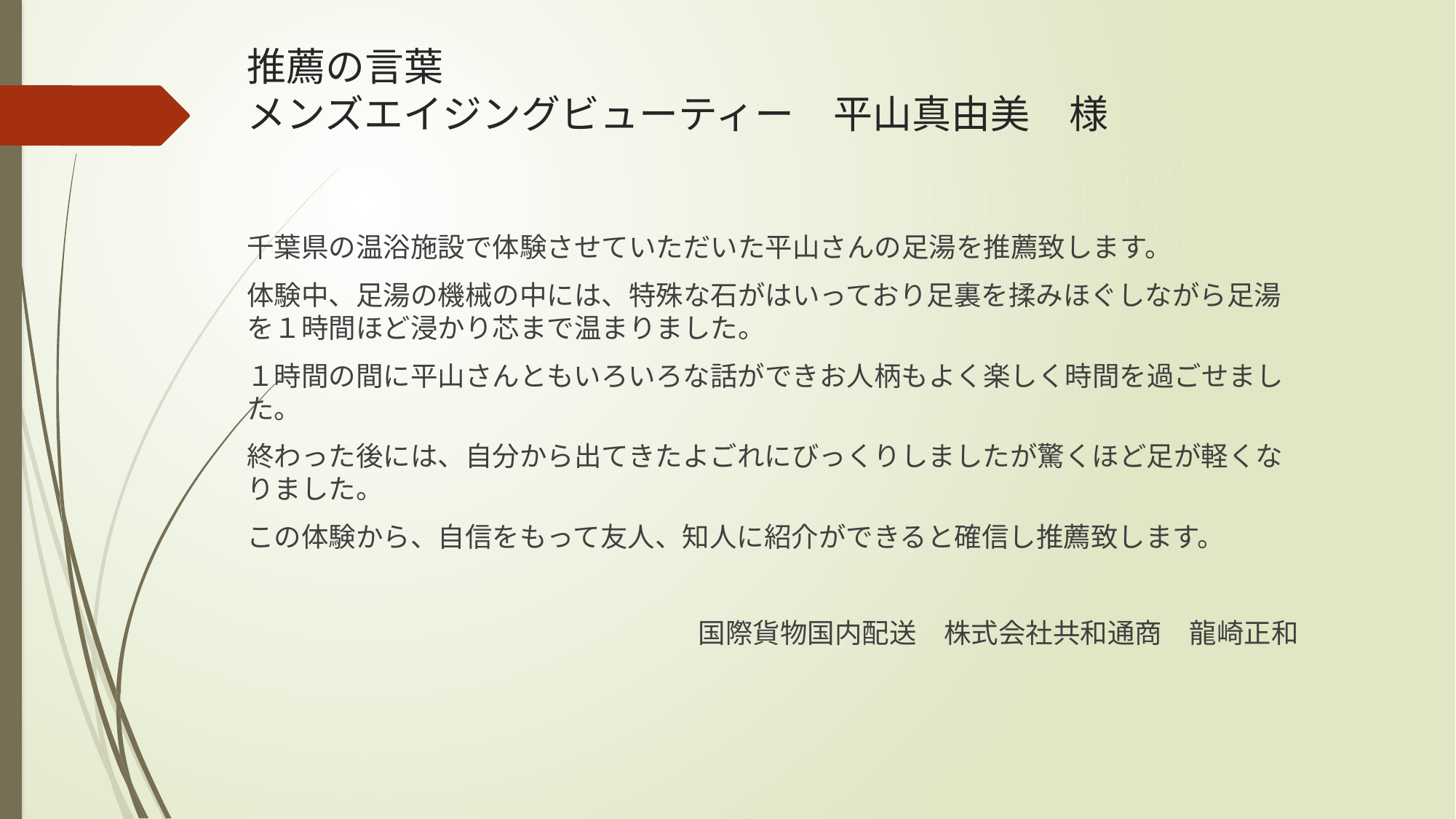

# 推薦の言葉 メンズエイジングビューティー　平山真由美　様

千葉県の温浴施設で体験させていただいた平山さんの足湯を推薦致します。
体験中、足湯の機械の中には、特殊な石がはいっており足裏を揉みほぐしながら足湯を１時間ほど浸かり芯まで温まりました。
１時間の間に平山さんともいろいろな話ができお人柄もよく楽しく時間を過ごせました。
終わった後には、自分から出てきたよごれにびっくりしましたが驚くほど足が軽くなりました。
この体験から、自信をもって友人、知人に紹介ができると確信し推薦致します。

国際貨物国内配送　株式会社共和通商　龍崎正和